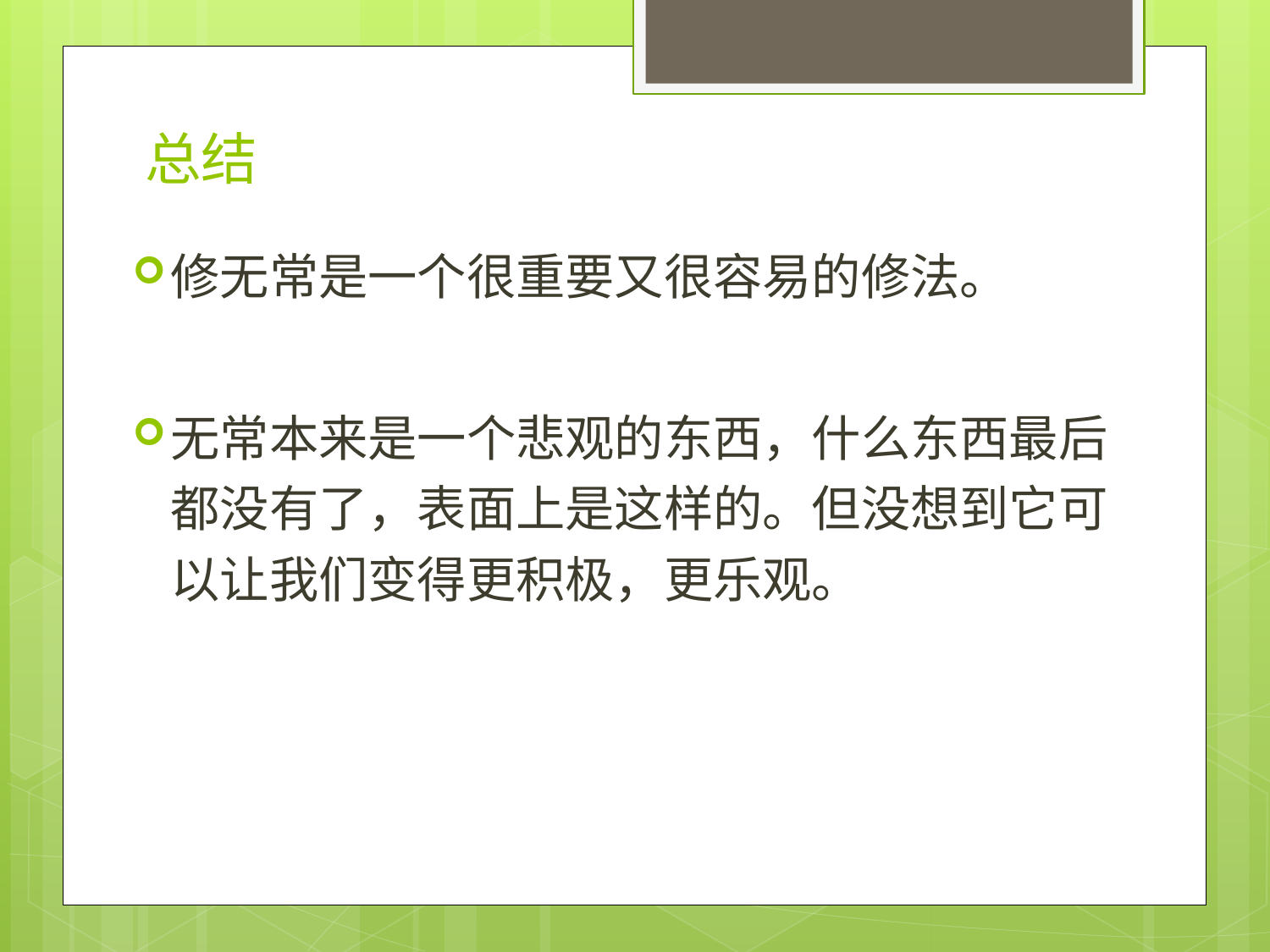

# 总结
修无常是一个很重要又很容易的修法。

无常本来是一个悲观的东西，什么东西最后都没有了，表面上是这样的。但没想到它可以让我们变得更积极，更乐观。